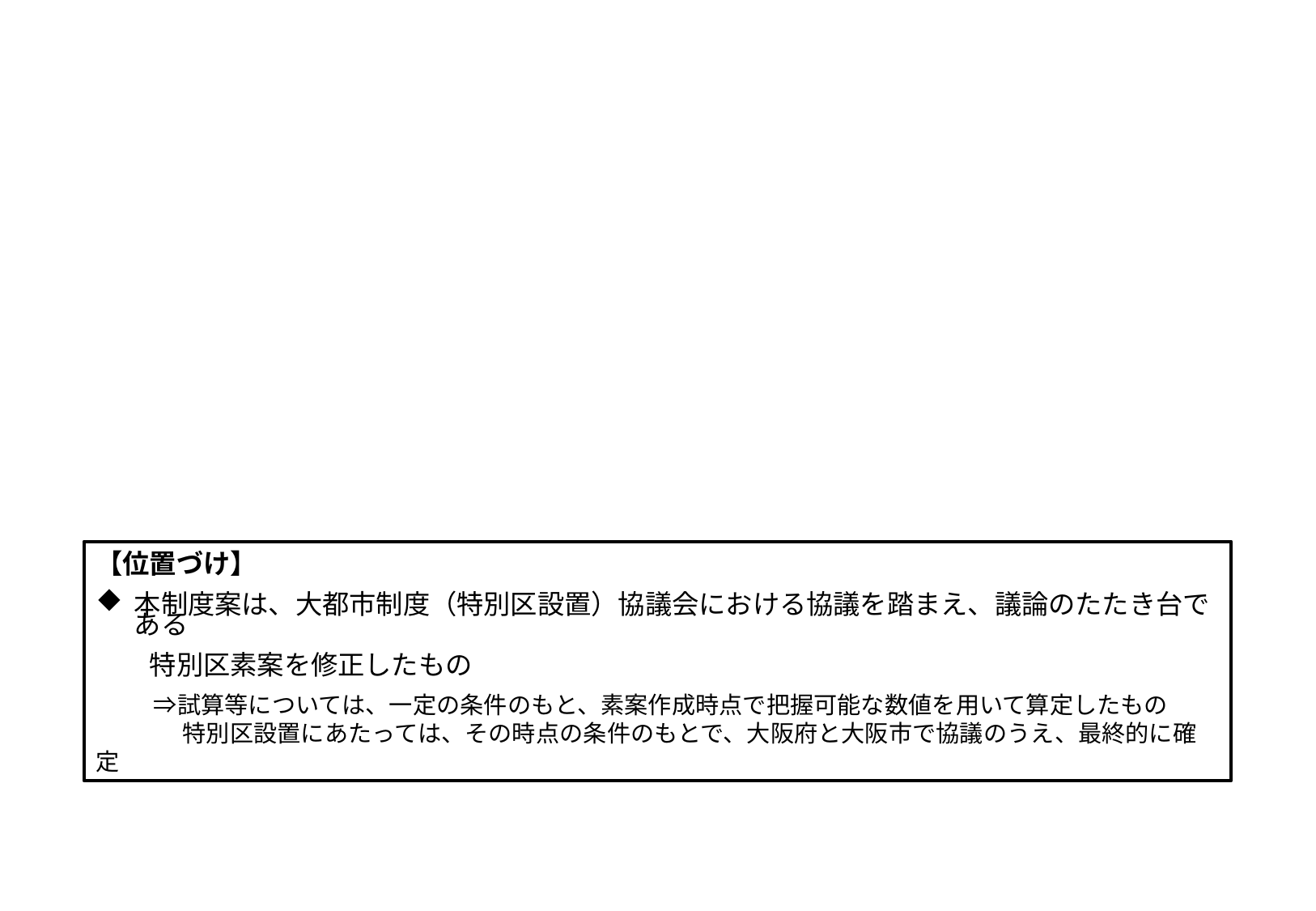

【位置づけ】
本制度案は、大都市制度（特別区設置）協議会における協議を踏まえ、議論のたたき台である
　　特別区素案を修正したもの
　  　⇒試算等については、一定の条件のもと、素案作成時点で把握可能な数値を用いて算定したもの
　　　   特別区設置にあたっては、その時点の条件のもとで、大阪府と大阪市で協議のうえ、最終的に確定